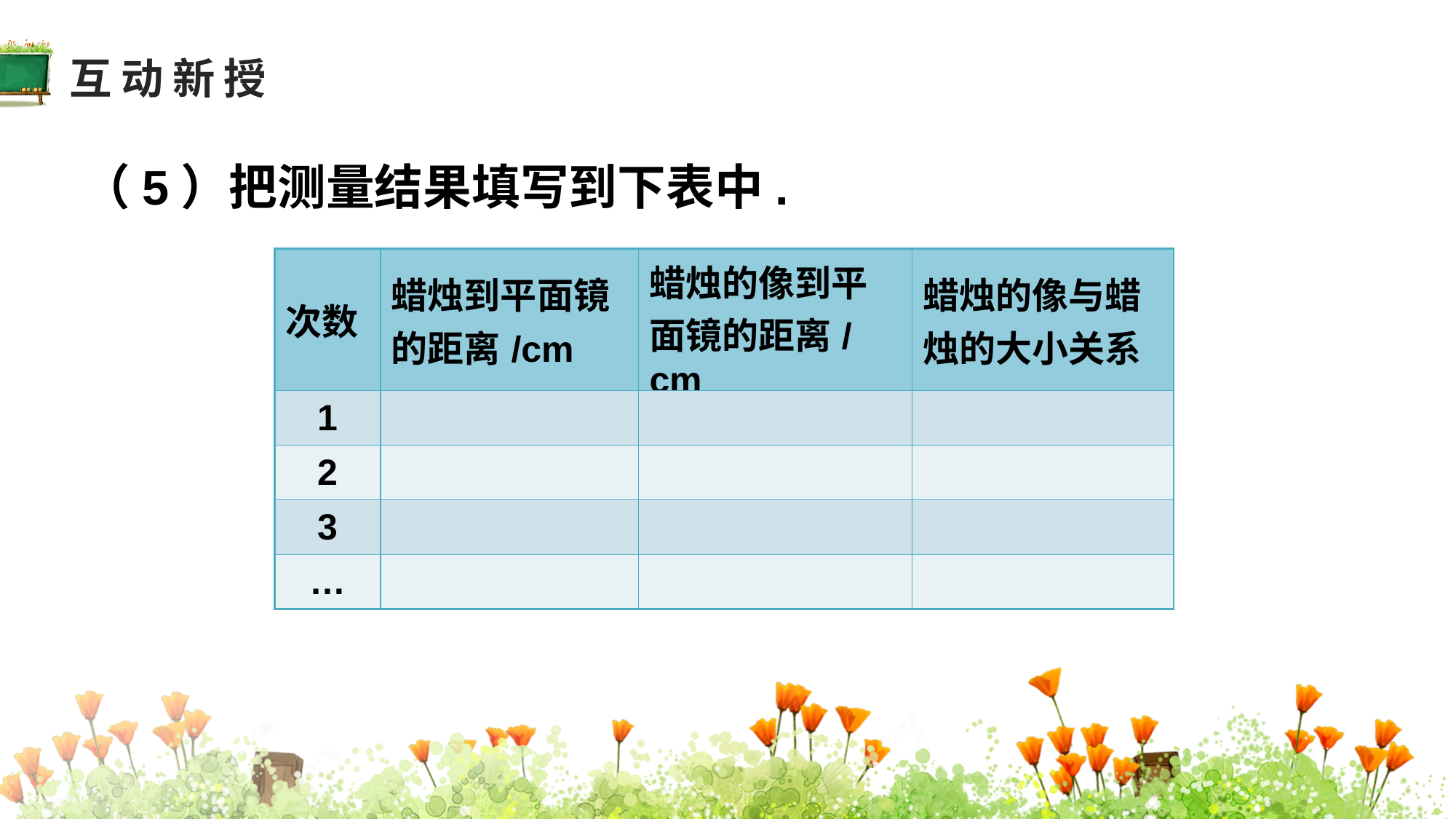

互动新授
（5）把测量结果填写到下表中.
| 次数 | 蜡烛到平面镜的距离/cm | 蜡烛的像到平面镜的距离/cm | 蜡烛的像与蜡烛的大小关系 |
| --- | --- | --- | --- |
| 1 |  |  |  |
| 2 |  |  |  |
| 3 |  |  |  |
| … |  |  |  |